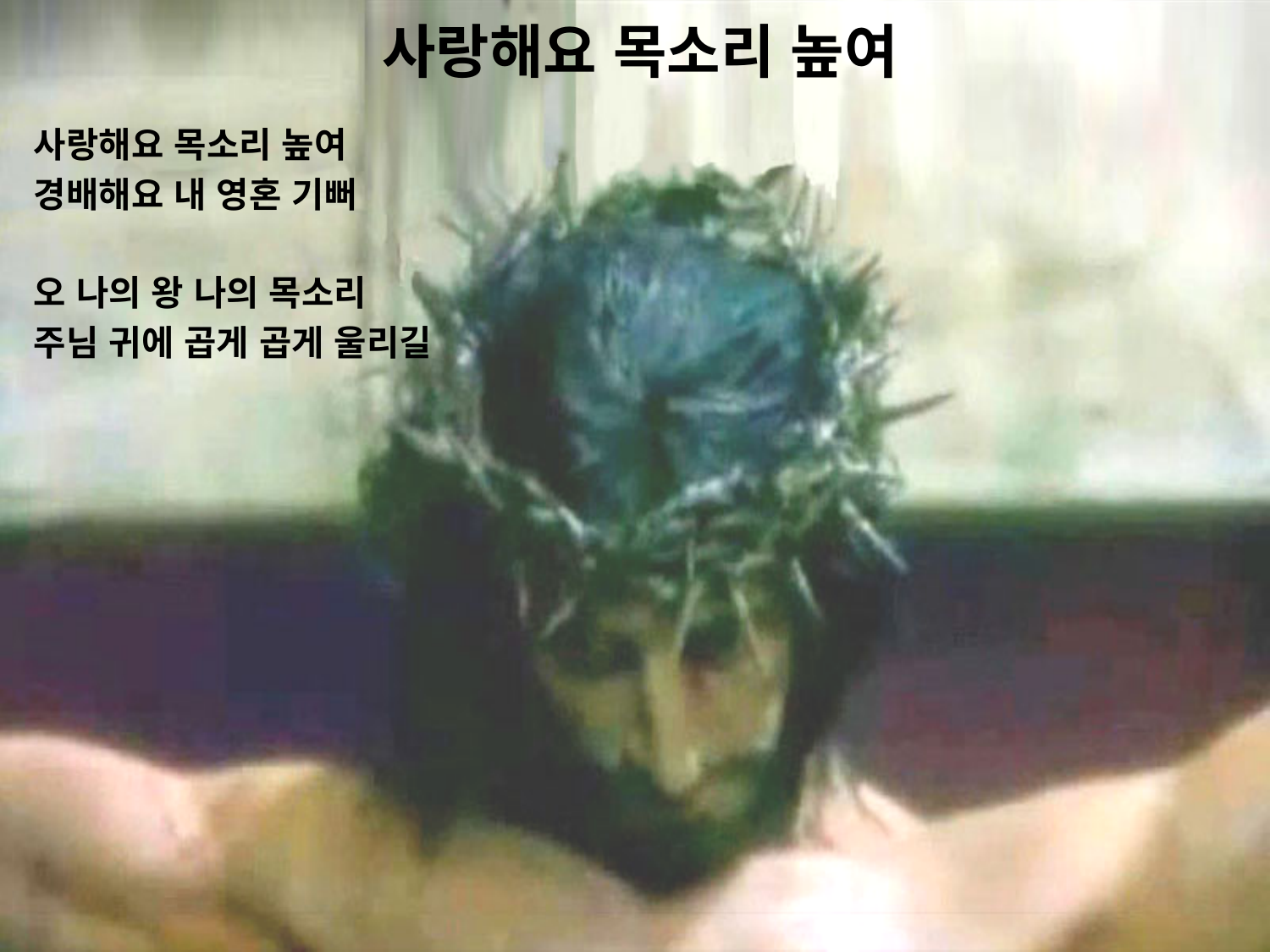

# 사랑해요 목소리 높여
사랑해요 목소리 높여
경배해요 내 영혼 기뻐

오 나의 왕 나의 목소리
주님 귀에 곱게 곱게 울리길